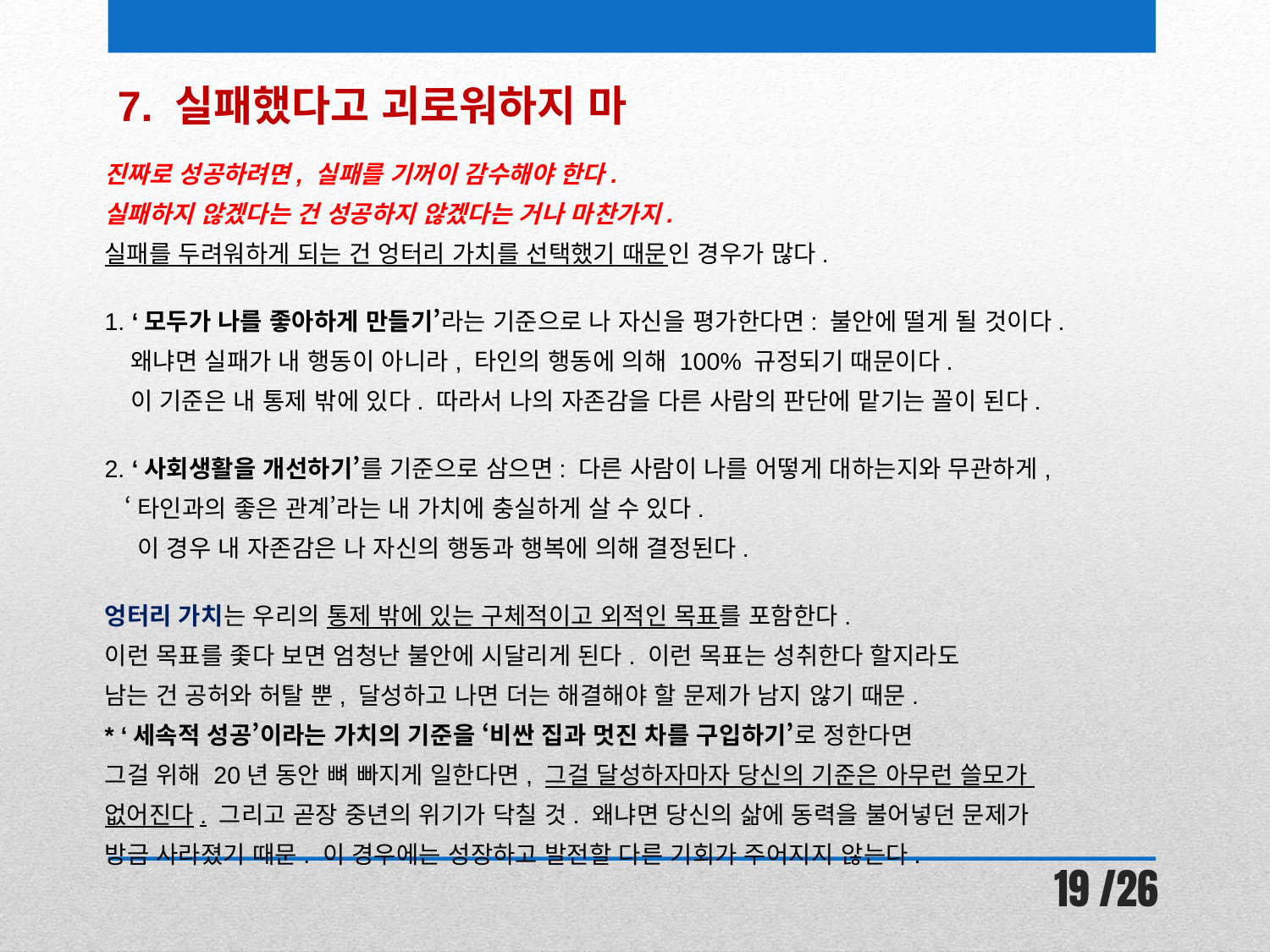

7. 실패했다고 괴로워하지 마
진짜로 성공하려면, 실패를 기꺼이 감수해야 한다.
실패하지 않겠다는 건 성공하지 않겠다는 거나 마찬가지.
실패를 두려워하게 되는 건 엉터리 가치를 선택했기 때문인 경우가 많다.

1. ‘모두가 나를 좋아하게 만들기’라는 기준으로 나 자신을 평가한다면: 불안에 떨게 될 것이다.
   왜냐면 실패가 내 행동이 아니라, 타인의 행동에 의해 100% 규정되기 때문이다.
   이 기준은 내 통제 밖에 있다. 따라서 나의 자존감을 다른 사람의 판단에 맡기는 꼴이 된다.

2. ‘사회생활을 개선하기’를 기준으로 삼으면: 다른 사람이 나를 어떻게 대하는지와 무관하게,
   ‘타인과의 좋은 관계’라는 내 가치에 충실하게 살 수 있다.
    이 경우 내 자존감은 나 자신의 행동과 행복에 의해 결정된다.

엉터리 가치는 우리의 통제 밖에 있는 구체적이고 외적인 목표를 포함한다.
이런 목표를 좇다 보면 엄청난 불안에 시달리게 된다. 이런 목표는 성취한다 할지라도
남는 건 공허와 허탈 뿐, 달성하고 나면 더는 해결해야 할 문제가 남지 않기 때문.
* ‘세속적 성공’이라는 가치의 기준을 ‘비싼 집과 멋진 차를 구입하기’로 정한다면
그걸 위해 20년 동안 뼈 빠지게 일한다면, 그걸 달성하자마자 당신의 기준은 아무런 쓸모가
없어진다. 그리고 곧장 중년의 위기가 닥칠 것. 왜냐면 당신의 삶에 동력을 불어넣던 문제가
방금 사라졌기 때문. 이 경우에는 성장하고 발전할 다른 기회가 주어지지 않는다.
19 /26